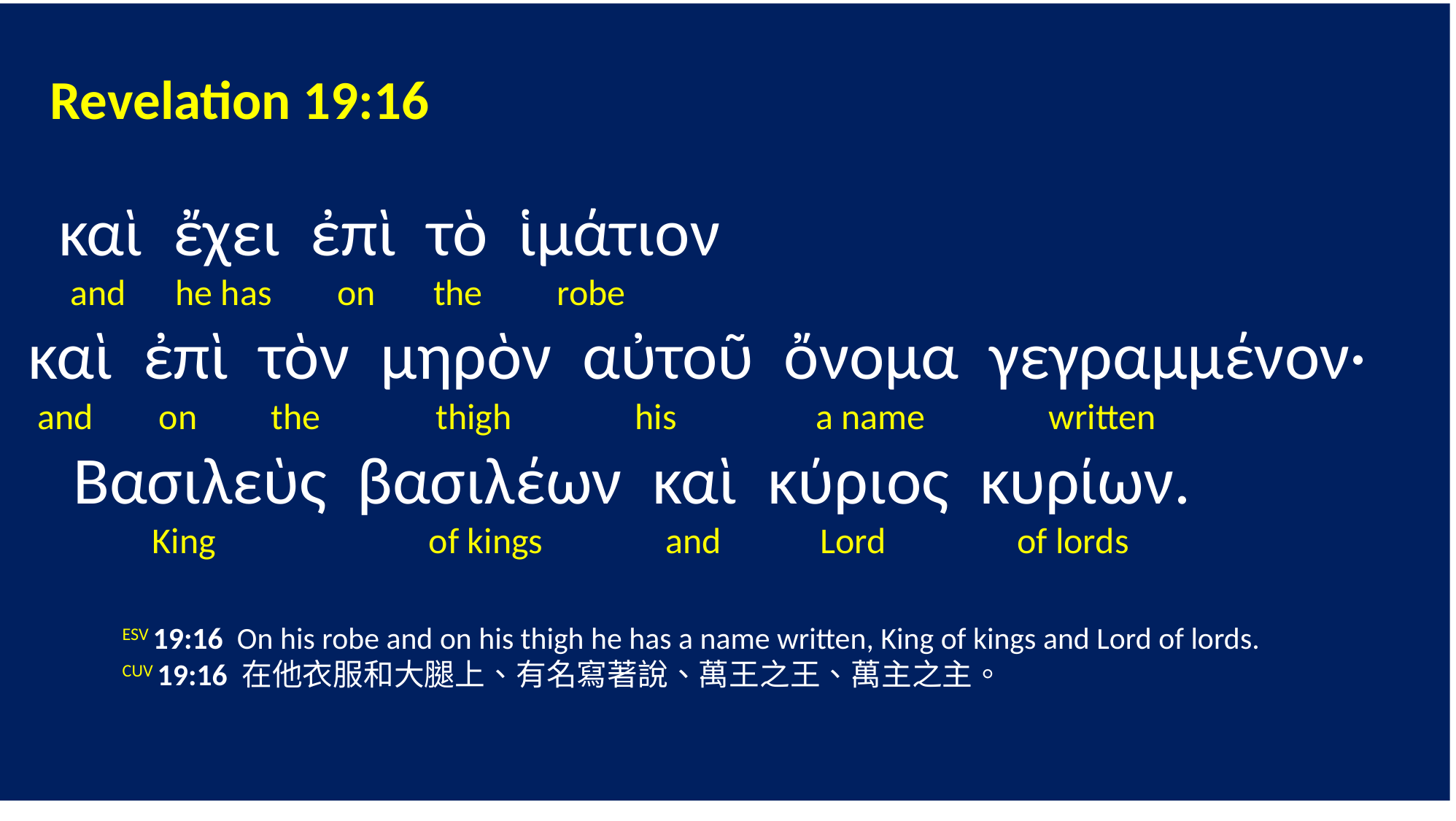

Revelation 19:16

   καὶ  ἔχει  ἐπὶ  τὸ  ἱμάτιον
       and      he has        on       the         robe
 καὶ  ἐπὶ  τὸν  μηρὸν  αὐτοῦ  ὄνομα  γεγραμμένον·
   and        on         the              thigh               his                 a name               written
    Βασιλεὺς  βασιλέων  καὶ  κύριος  κυρίων.
                 King                          of kings               and            Lord                of lords

	ESV 19:16  On his robe and on his thigh he has a name written, King of kings and Lord of lords.
	CUV 19:16 在他衣服和大腿上、有名寫著說、萬王之王、萬主之主。